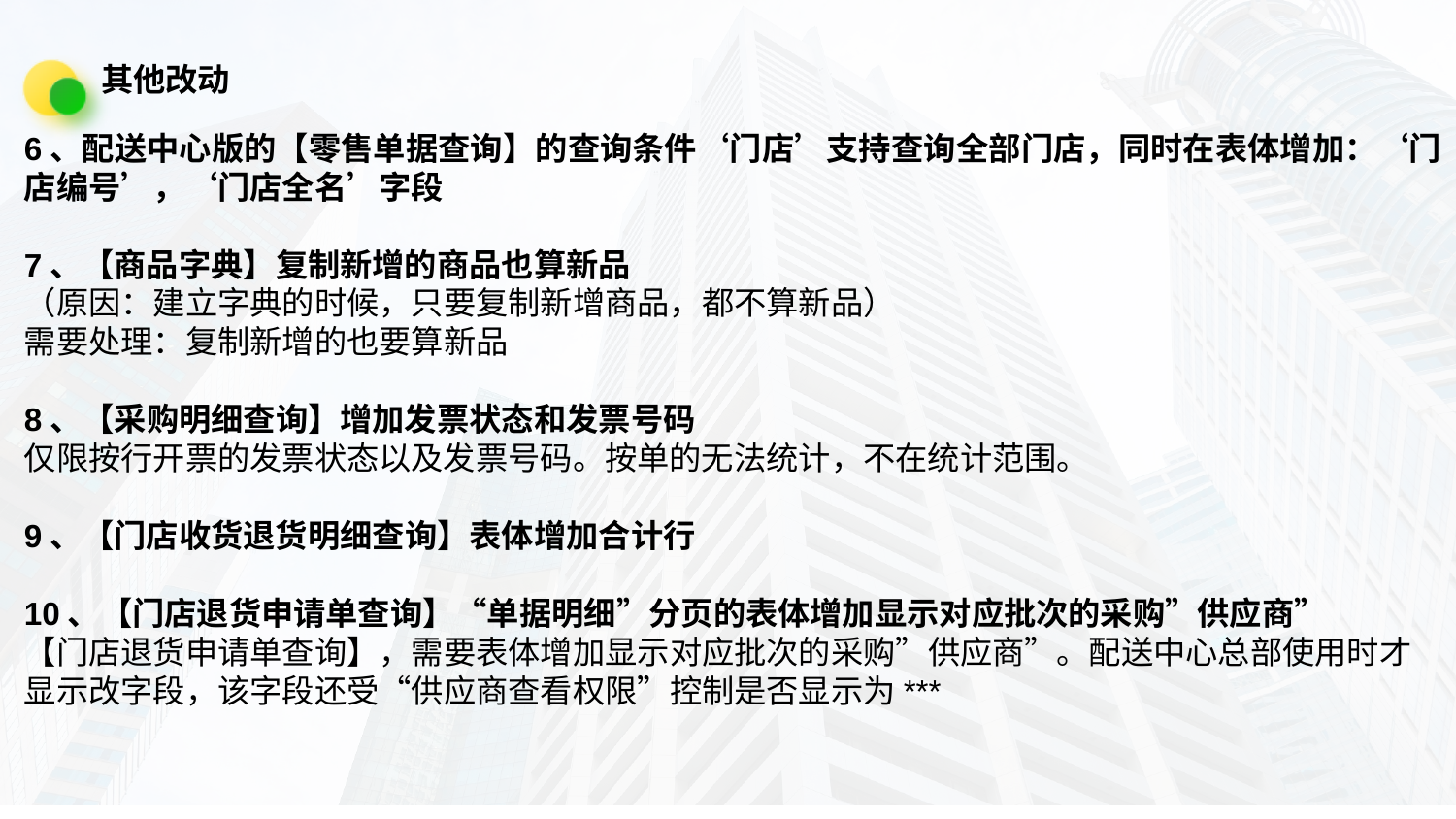

其他改动
6、配送中心版的【零售单据查询】的查询条件‘门店’支持查询全部门店，同时在表体增加：‘门店编号’，‘门店全名’字段

7、【商品字典】复制新增的商品也算新品
（原因：建立字典的时候，只要复制新增商品，都不算新品）
需要处理：复制新增的也要算新品

8、【采购明细查询】增加发票状态和发票号码
仅限按行开票的发票状态以及发票号码。按单的无法统计，不在统计范围。

9、【门店收货退货明细查询】表体增加合计行

10、【门店退货申请单查询】“单据明细”分页的表体增加显示对应批次的采购”供应商”
【门店退货申请单查询】，需要表体增加显示对应批次的采购”供应商”。配送中心总部使用时才显示改字段，该字段还受“供应商查看权限”控制是否显示为***